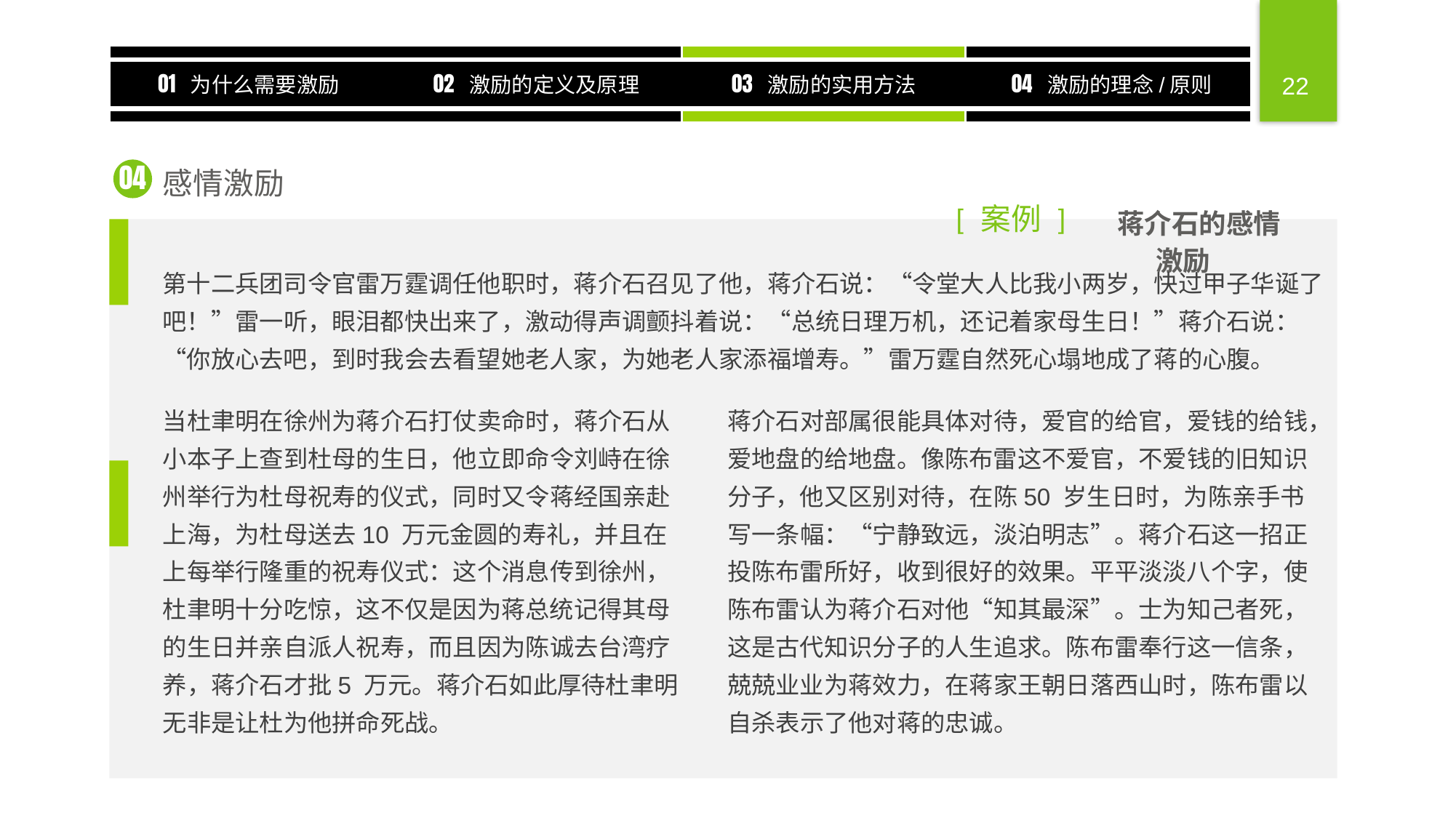

感情激励
04

案例
[
]
蒋介石的感情激励

第十二兵团司令官雷万霆调任他职时，蒋介石召见了他，蒋介石说：“令堂大人比我小两岁，快过甲子华诞了吧！”雷一听，眼泪都快出来了，激动得声调颤抖着说：“总统日理万机，还记着家母生日！”蒋介石说：“你放心去吧，到时我会去看望她老人家，为她老人家添福增寿。”雷万霆自然死心塌地成了蒋的心腹。
当杜聿明在徐州为蒋介石打仗卖命时，蒋介石从小本子上查到杜母的生日，他立即命令刘峙在徐州举行为杜母祝寿的仪式，同时又令蒋经国亲赴上海，为杜母送去10 万元金圆的寿礼，并且在上每举行隆重的祝寿仪式：这个消息传到徐州，杜聿明十分吃惊，这不仅是因为蒋总统记得其母的生日并亲自派人祝寿，而且因为陈诚去台湾疗养，蒋介石才批5 万元。蒋介石如此厚待杜聿明无非是让杜为他拼命死战。
蒋介石对部属很能具体对待，爱官的给官，爱钱的给钱，爱地盘的给地盘。像陈布雷这不爱官，不爱钱的旧知识分子，他又区别对待，在陈50 岁生日时，为陈亲手书写一条幅：“宁静致远，淡泊明志”。蒋介石这一招正投陈布雷所好，收到很好的效果。平平淡淡八个字，使陈布雷认为蒋介石对他“知其最深”。士为知己者死，这是古代知识分子的人生追求。陈布雷奉行这一信条，兢兢业业为蒋效力，在蒋家王朝日落西山时，陈布雷以自杀表示了他对蒋的忠诚。